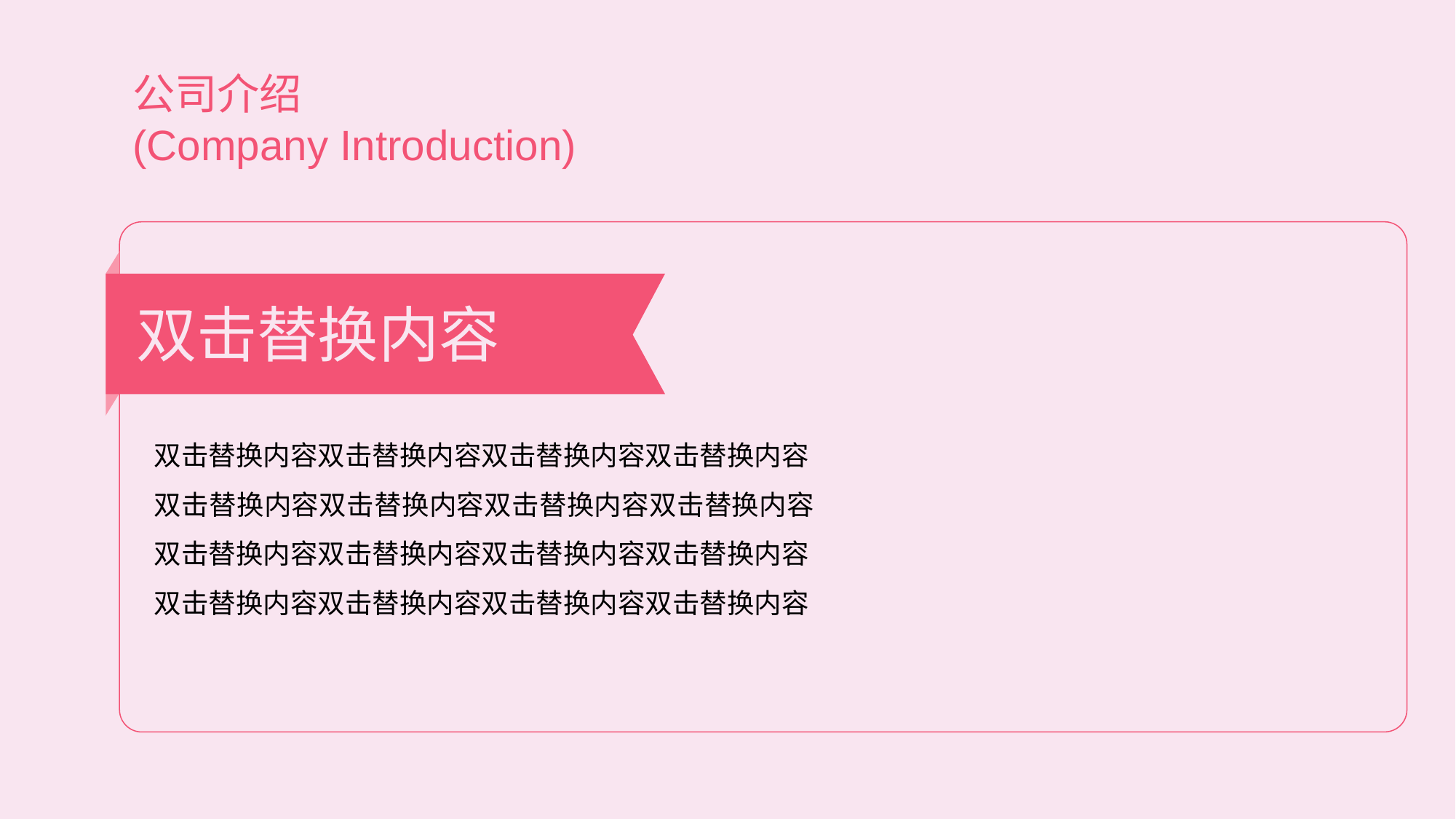

公司介绍
(Company Introduction)

双击替换内容
双击替换内容双击替换内容双击替换内容双击替换内容
双击替换内容双击替换内容双击替换内容双击替换内容双击替换内容双击替换内容双击替换内容双击替换内容
双击替换内容双击替换内容双击替换内容双击替换内容